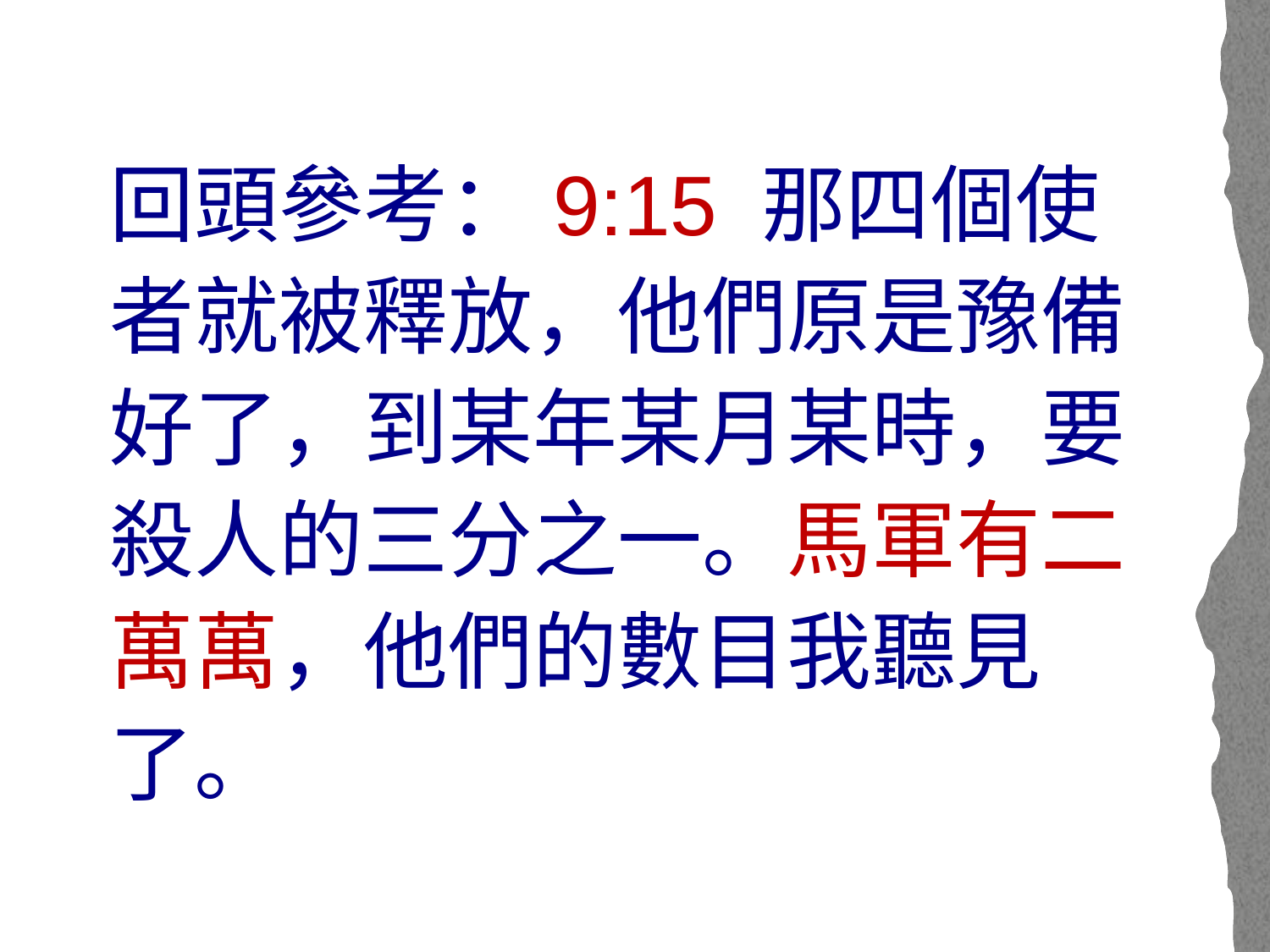

回頭參考：9:15 那四個使者就被釋放，他們原是豫備好了，到某年某月某時，要殺人的三分之一。馬軍有二萬萬，他們的數目我聽見了。